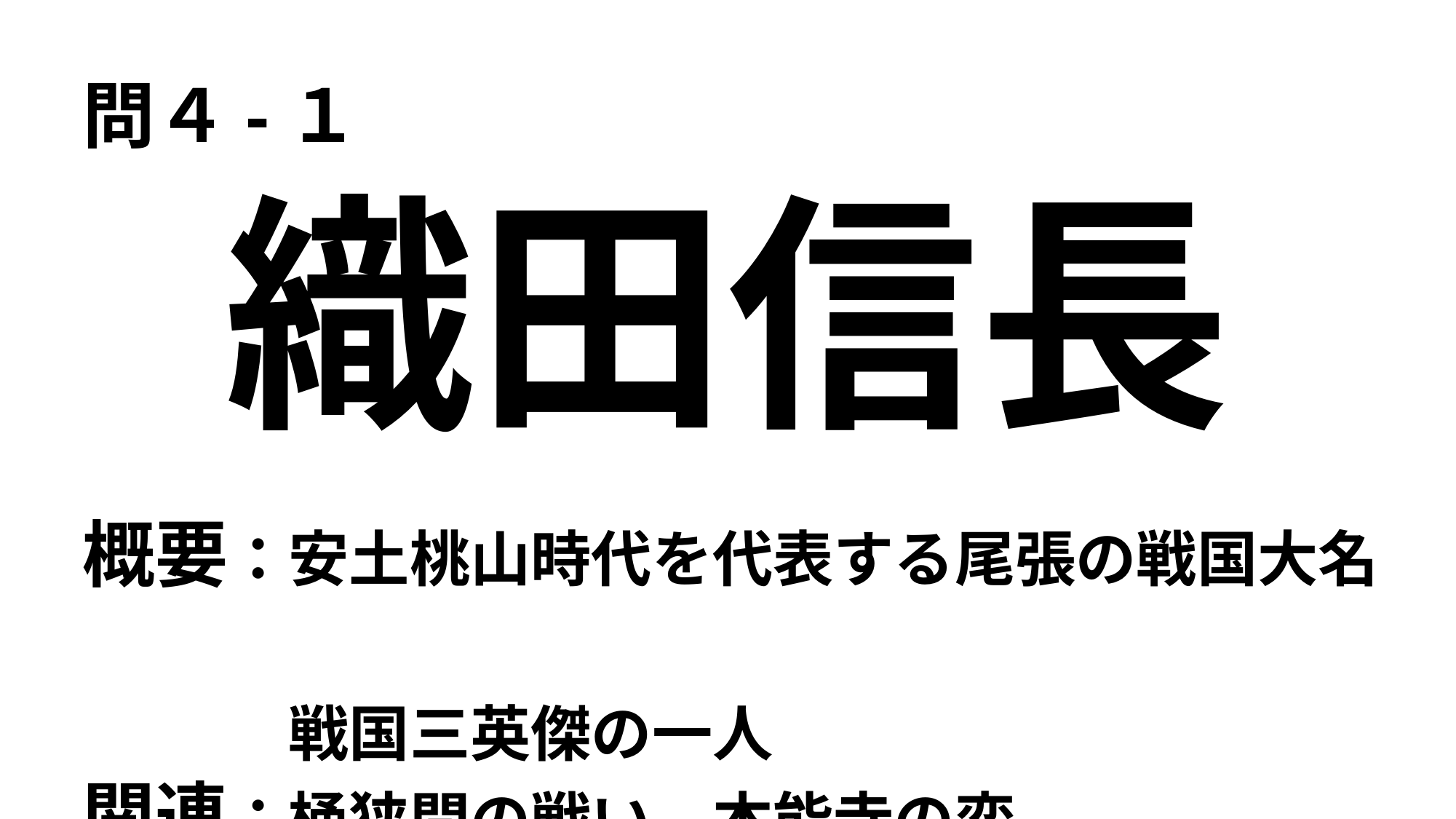

問４-１
織田信長
概要：安土桃山時代を代表する尾張の戦国大名
　　　戦国三英傑の一人
関連：桶狭間の戦い　本能寺の変